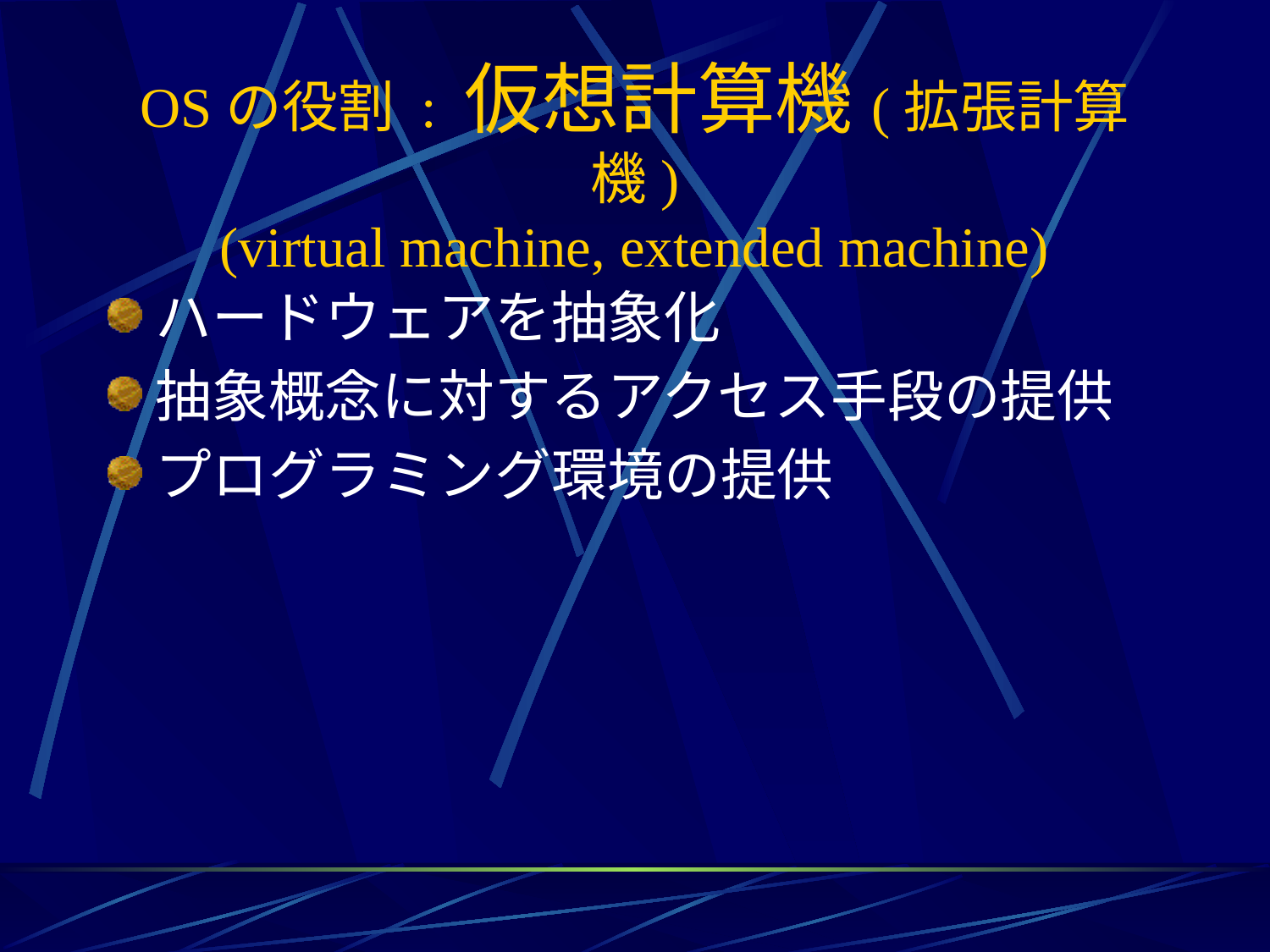

# OSの役割 : 仮想計算機(拡張計算機) (virtual machine, extended machine)
ハードウェアを抽象化
抽象概念に対するアクセス手段の提供
プログラミング環境の提供